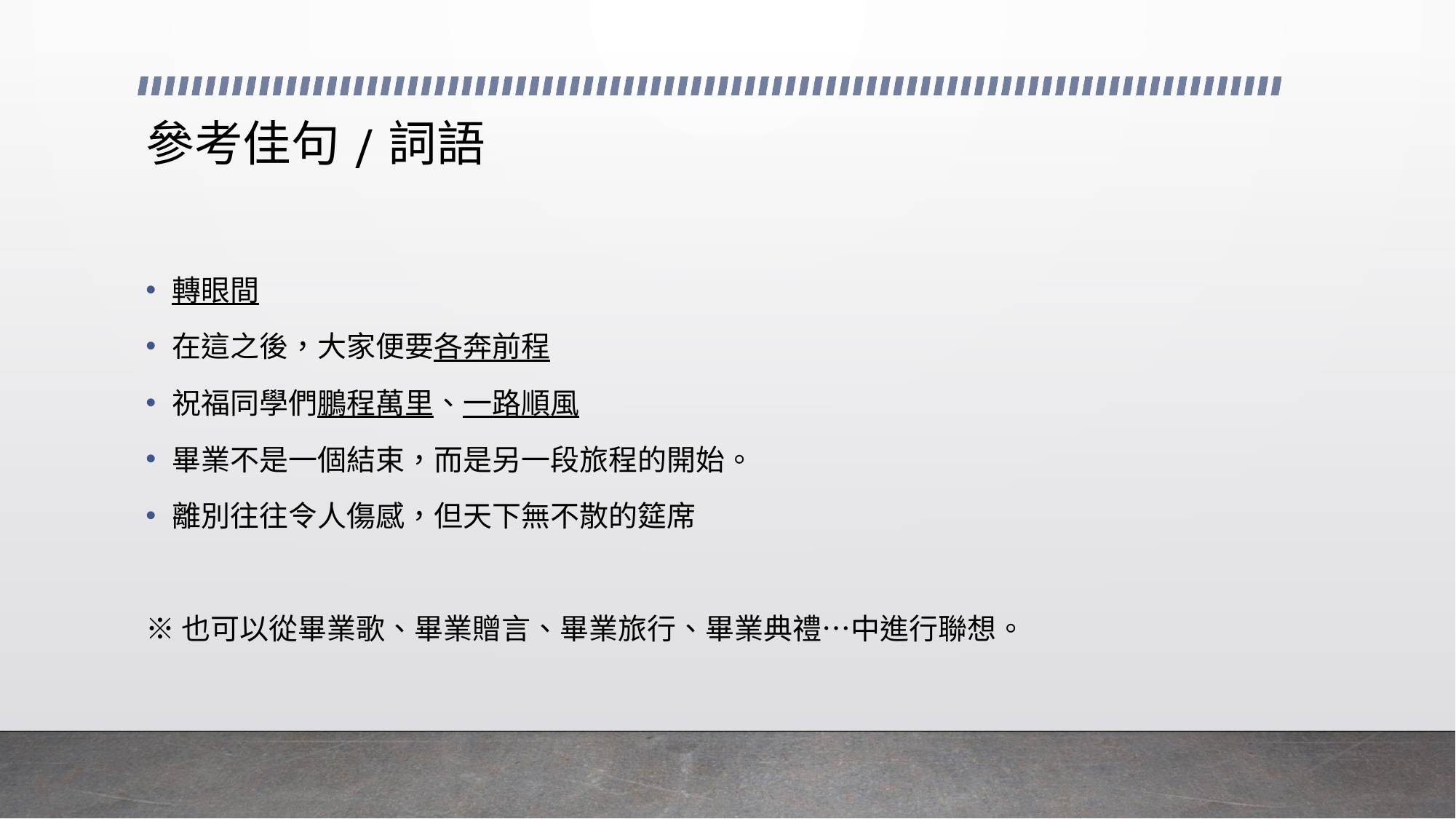

# 參考佳句/詞語
轉眼間
在這之後，大家便要各奔前程
祝福同學們鵬程萬里、一路順風
畢業不是一個結束，而是另一段旅程的開始。
離別往往令人傷感，但天下無不散的筵席

※也可以從畢業歌、畢業贈言、畢業旅行、畢業典禮…中進行聯想。